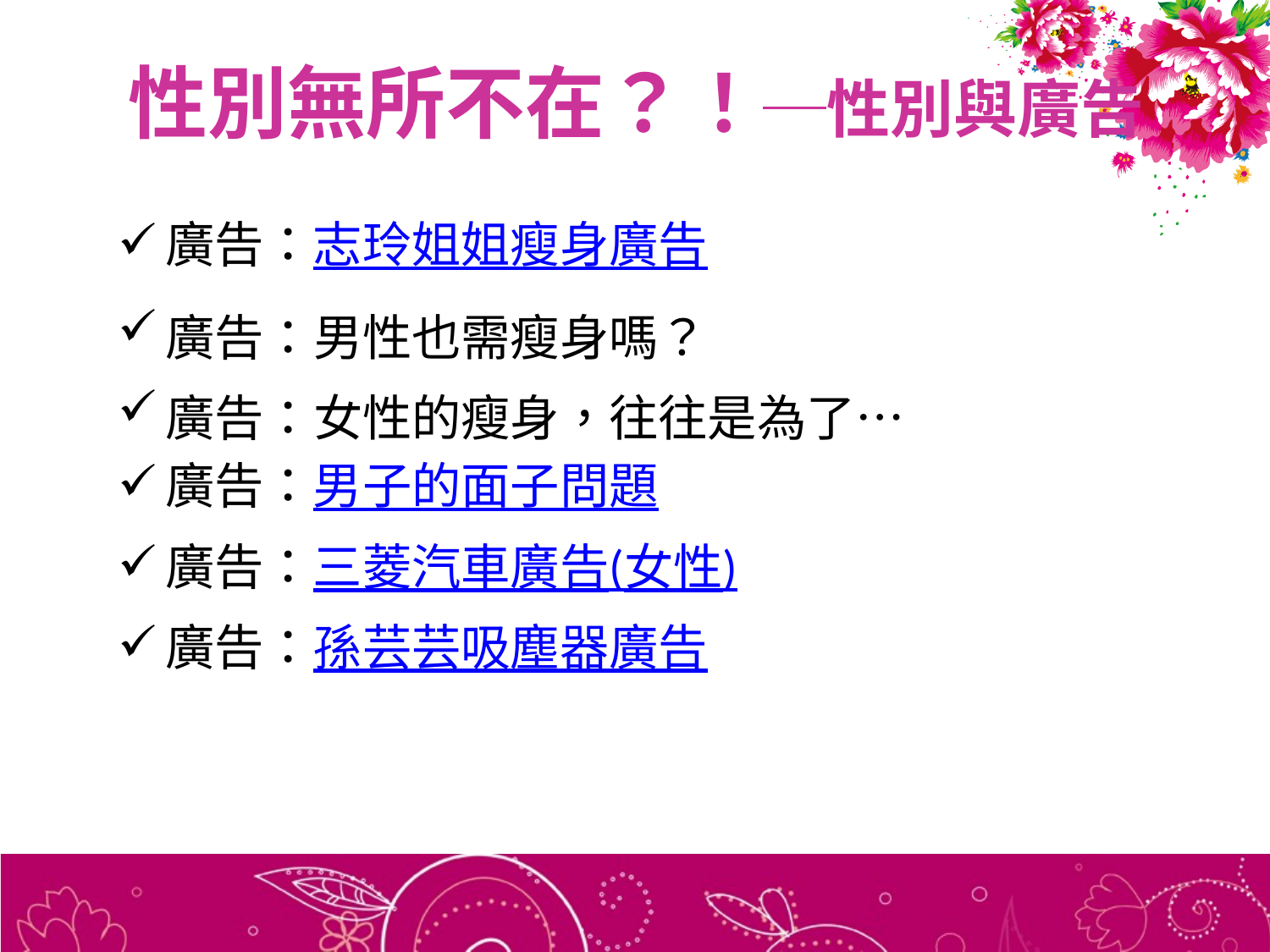

# 性別無所不在？！─性別與廣告
廣告：志玲姐姐瘦身廣告
廣告：男性也需瘦身嗎？
廣告：女性的瘦身，往往是為了…
廣告：男子的面子問題
廣告：三菱汽車廣告(女性)
廣告：孫芸芸吸塵器廣告